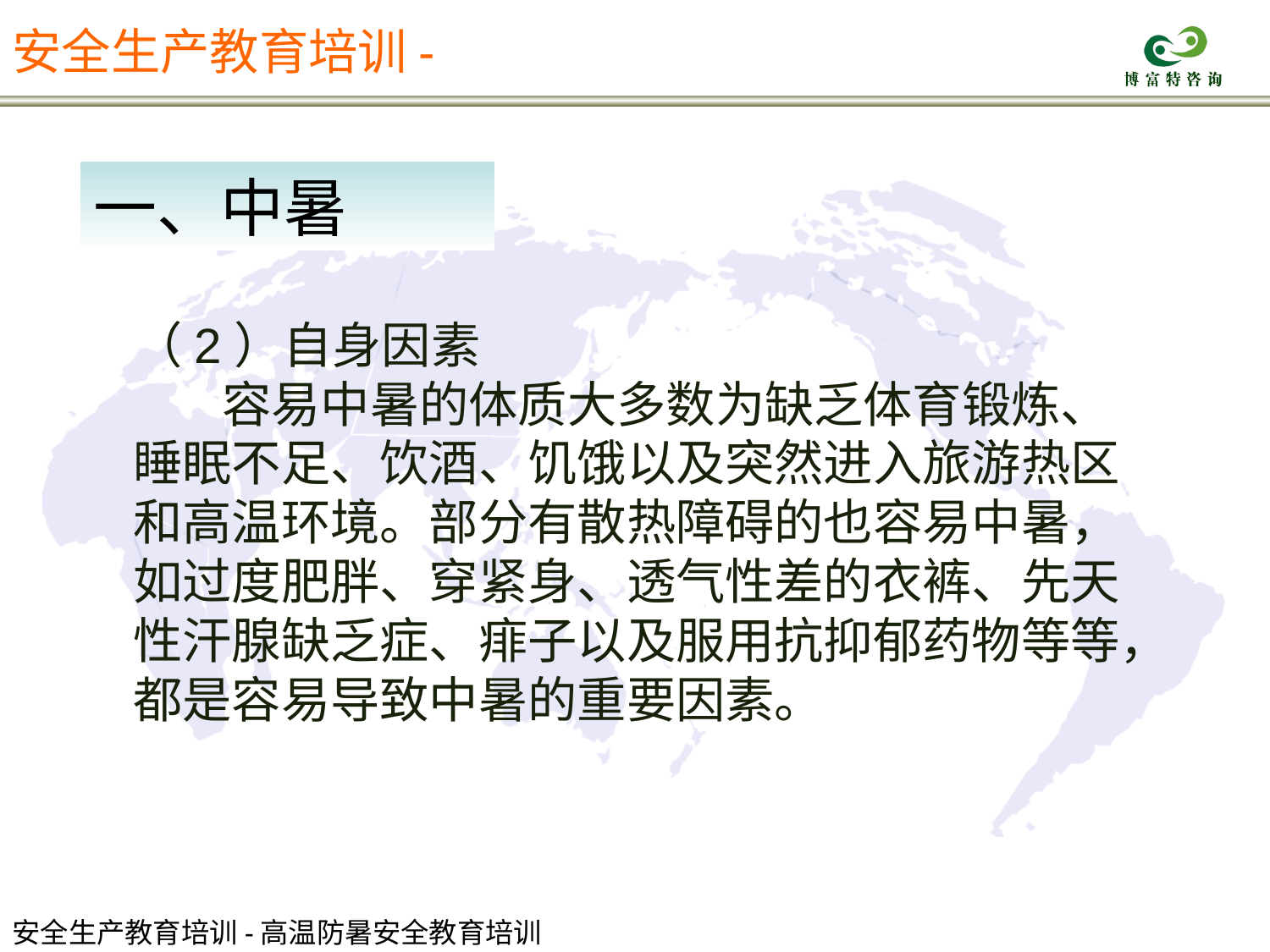

安全生产教育培训-
一、中暑
（2）自身因素
       容易中暑的体质大多数为缺乏体育锻炼、睡眠不足、饮酒、饥饿以及突然进入旅游热区和高温环境。部分有散热障碍的也容易中暑，如过度肥胖、穿紧身、透气性差的衣裤、先天性汗腺缺乏症、痱子以及服用抗抑郁药物等等，都是容易导致中暑的重要因素。
6
安全生产教育培训-高温防暑安全教育培训